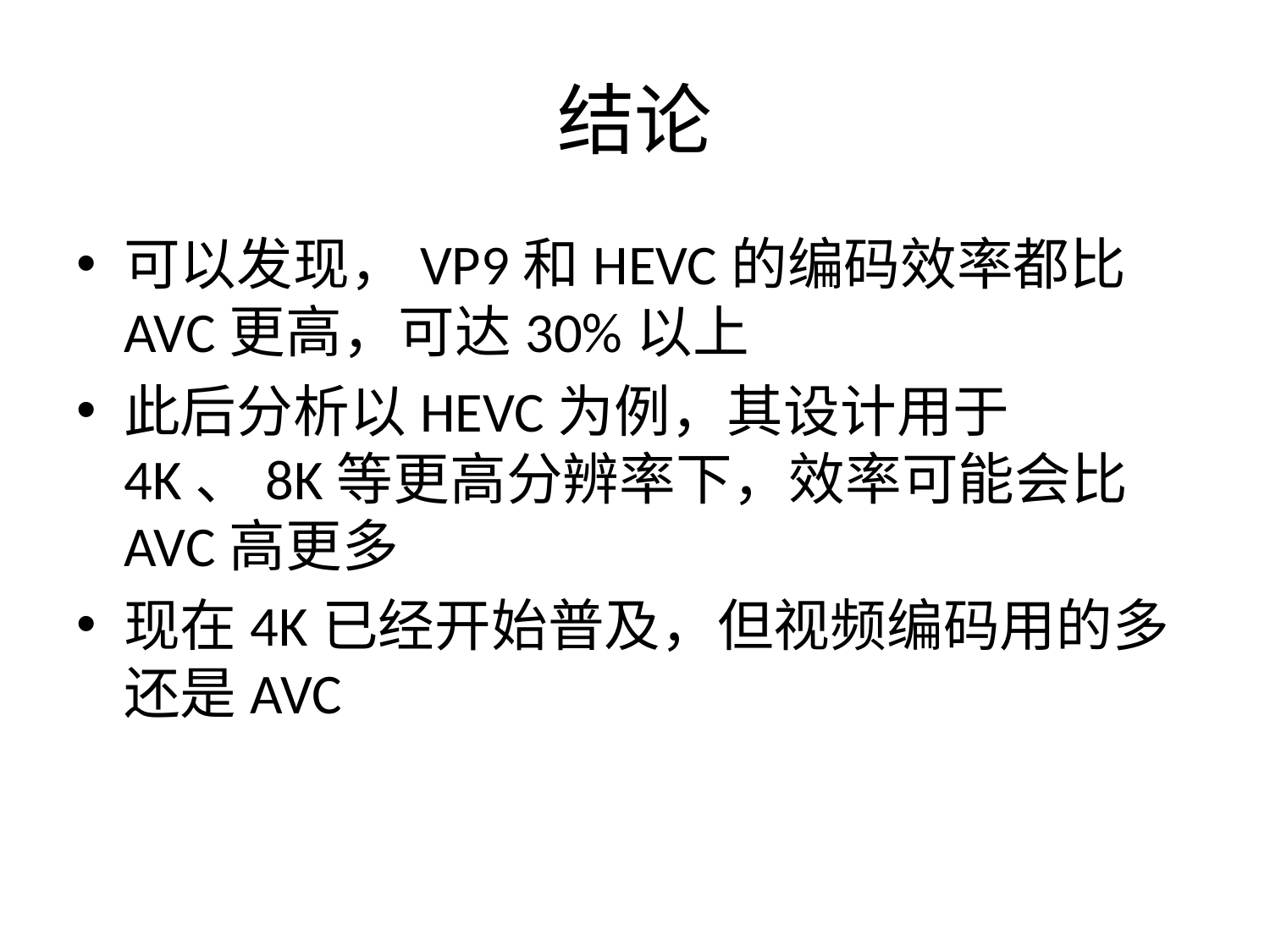

# 结论
可以发现，VP9和HEVC的编码效率都比AVC更高，可达30%以上
此后分析以HEVC为例，其设计用于4K、8K等更高分辨率下，效率可能会比AVC高更多
现在4K已经开始普及，但视频编码用的多还是AVC